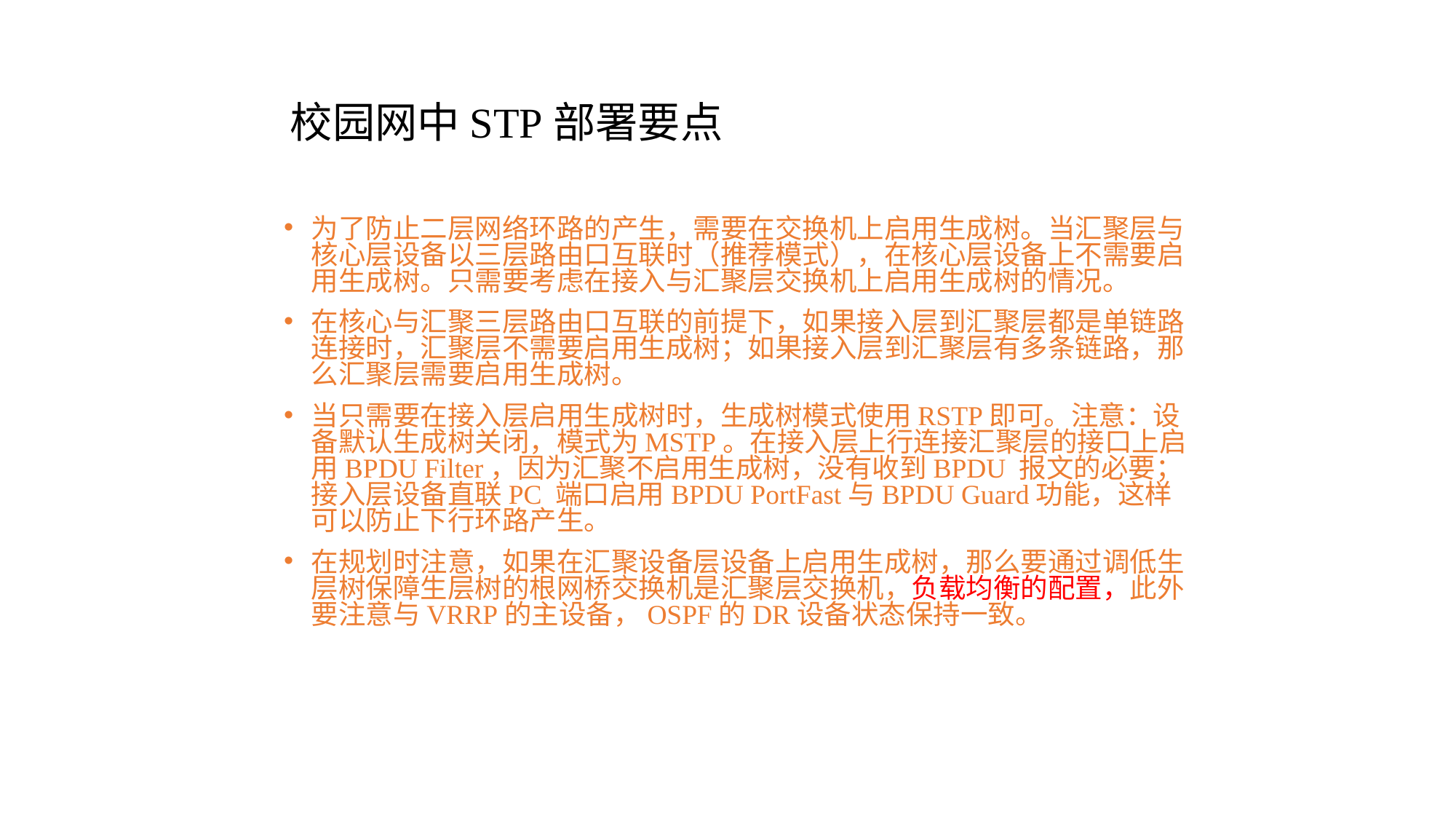

校园网中STP部署要点
为了防止二层网络环路的产生，需要在交换机上启用生成树。当汇聚层与核心层设备以三层路由口互联时（推荐模式），在核心层设备上不需要启用生成树。只需要考虑在接入与汇聚层交换机上启用生成树的情况。
在核心与汇聚三层路由口互联的前提下，如果接入层到汇聚层都是单链路连接时，汇聚层不需要启用生成树；如果接入层到汇聚层有多条链路，那么汇聚层需要启用生成树。
当只需要在接入层启用生成树时，生成树模式使用RSTP即可。注意：设备默认生成树关闭，模式为MSTP。在接入层上行连接汇聚层的接口上启用BPDU Filter，因为汇聚不启用生成树，没有收到BPDU 报文的必要；接入层设备直联PC 端口启用BPDU PortFast与BPDU Guard功能，这样可以防止下行环路产生。
在规划时注意，如果在汇聚设备层设备上启用生成树，那么要通过调低生层树保障生层树的根网桥交换机是汇聚层交换机，负载均衡的配置，此外要注意与VRRP的主设备，OSPF的DR设备状态保持一致。